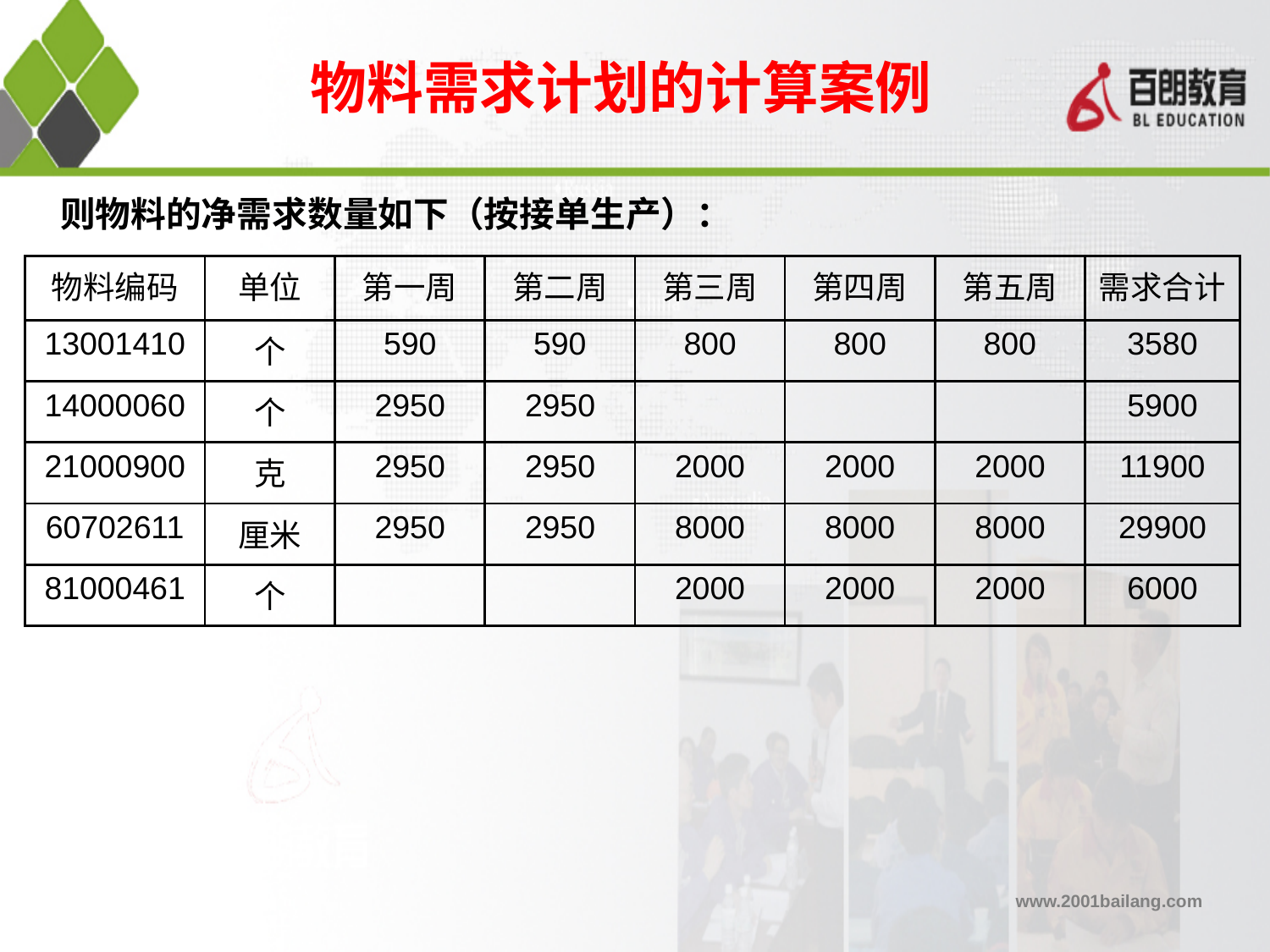

物料需求计划的计算案例
则物料的净需求数量如下（按接单生产）：
| 物料编码 | 单位 | 第一周 | 第二周 | 第三周 | 第四周 | 第五周 | 需求合计 |
| --- | --- | --- | --- | --- | --- | --- | --- |
| 13001410 | 个 | 590 | 590 | 800 | 800 | 800 | 3580 |
| 14000060 | 个 | 2950 | 2950 |  |  |  | 5900 |
| 21000900 | 克 | 2950 | 2950 | 2000 | 2000 | 2000 | 11900 |
| 60702611 | 厘米 | 2950 | 2950 | 8000 | 8000 | 8000 | 29900 |
| 81000461 | 个 |  |  | 2000 | 2000 | 2000 | 6000 |